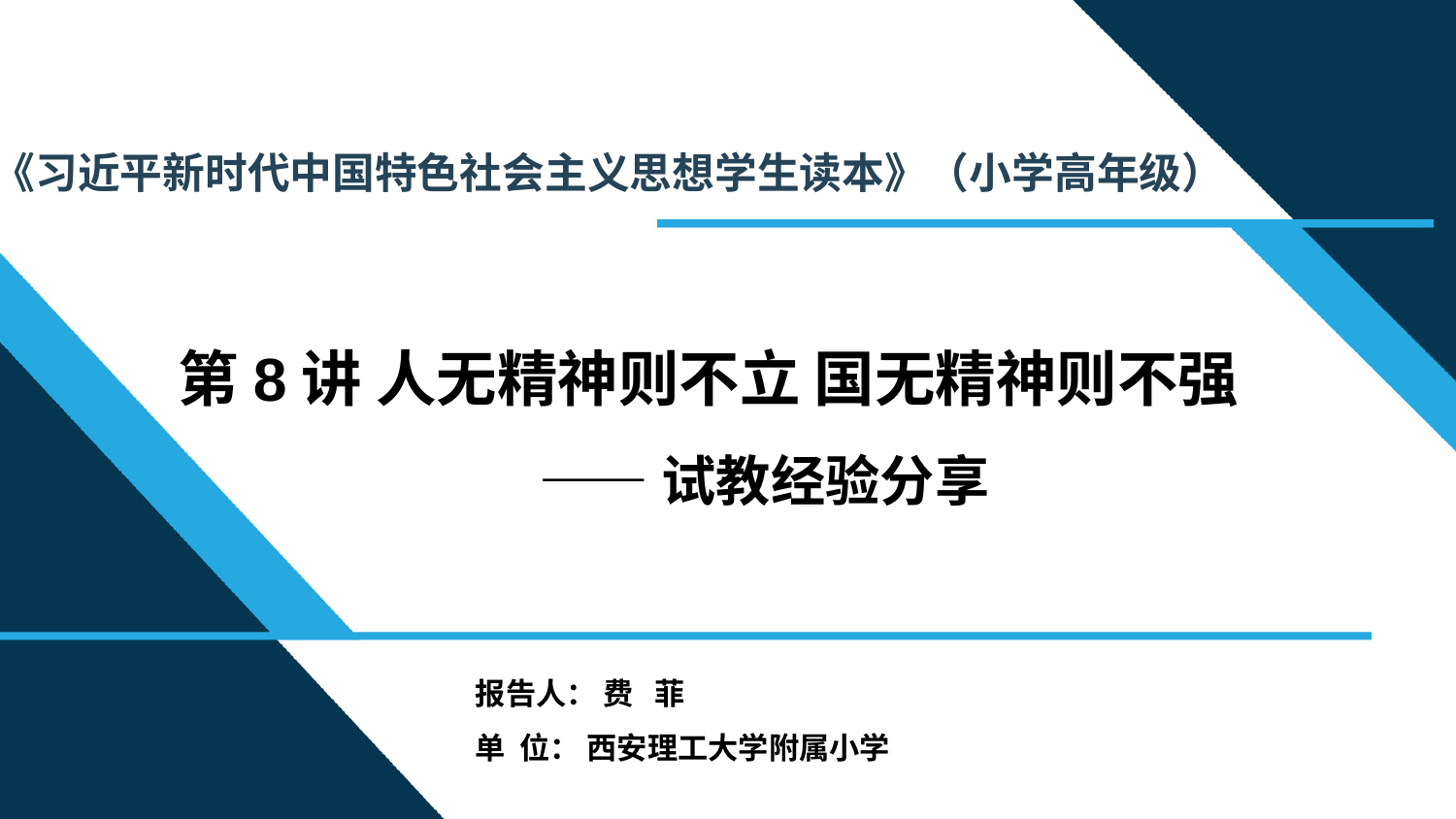

《习近平新时代中国特色社会主义思想学生读本》（小学高年级）

第8讲 人无精神则不立 国无精神则不强
         ——试教经验分享

报告人： 费   菲
单  位： 西安理工大学附属小学